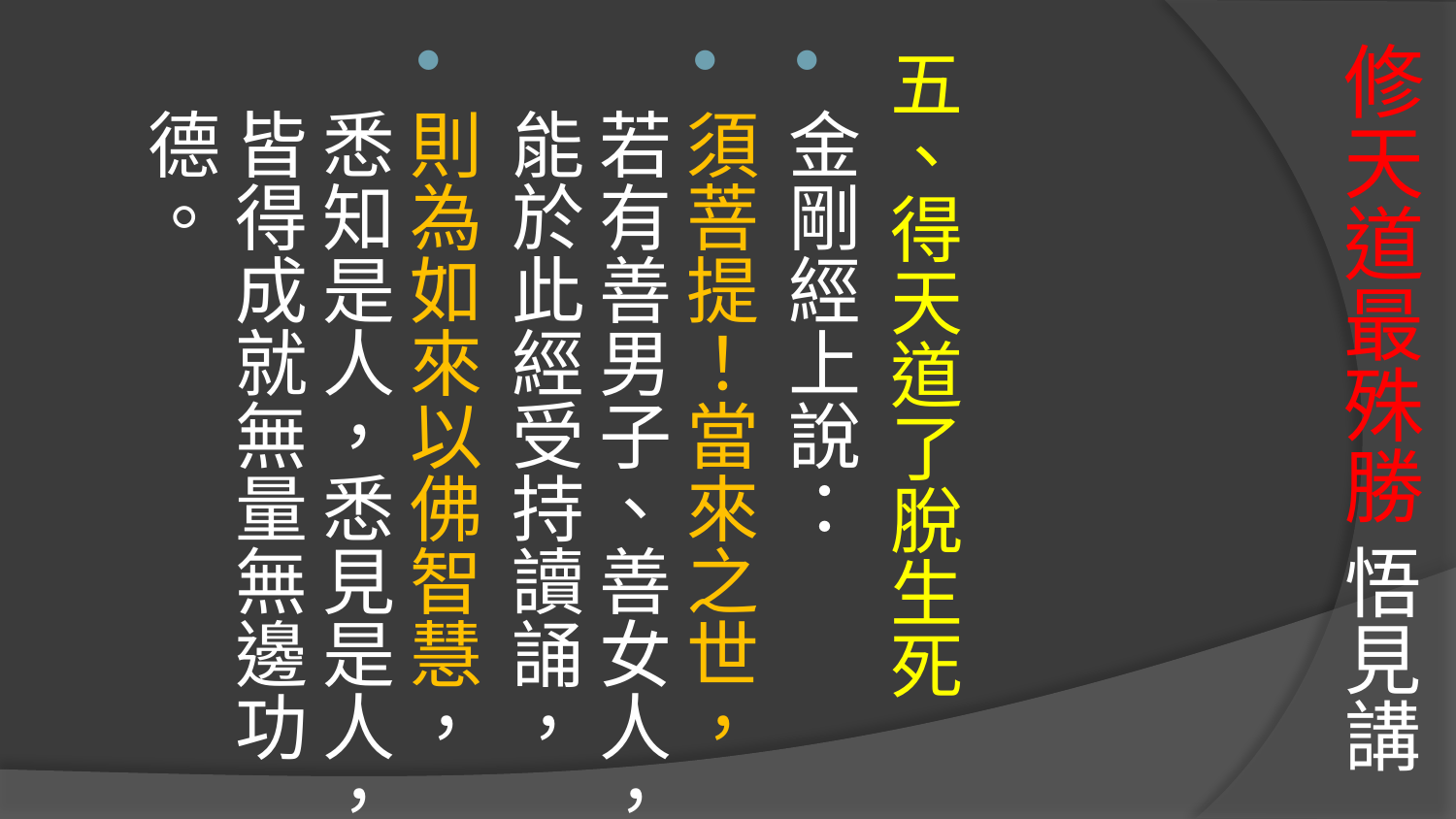

# 修天道最殊勝 悟見講
五、得天道了脫生死
金剛經上說：
須菩提！當來之世，若有善男子、善女人，能於此經受持讀誦，
則為如來以佛智慧，悉知是人，悉見是人，皆得成就無量無邊功德。